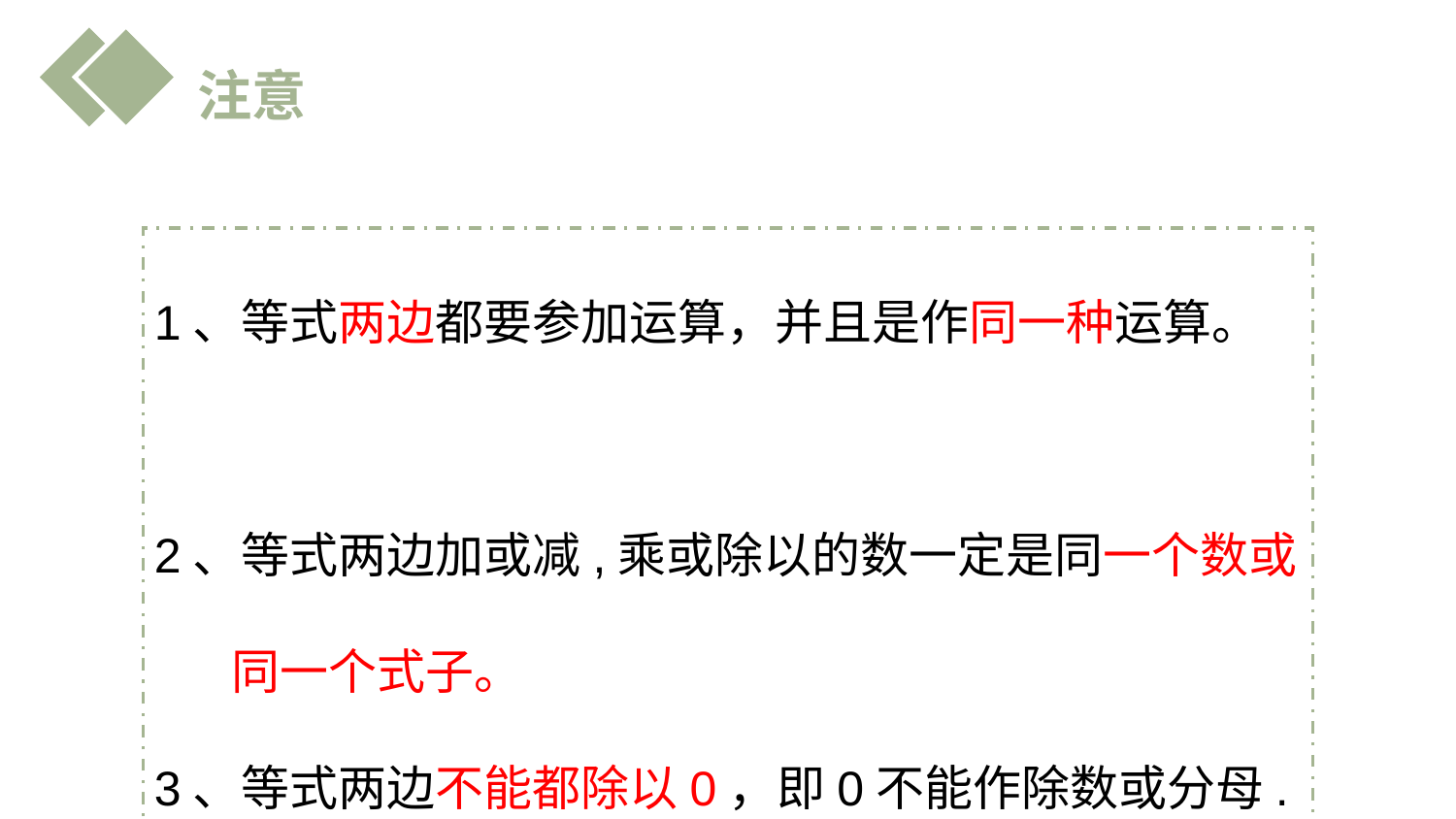

注意
1、等式两边都要参加运算，并且是作同一种运算。
2、等式两边加或减,乘或除以的数一定是同一个数或
      同一个式子。
3、等式两边不能都除以0，即0不能作除数或分母.